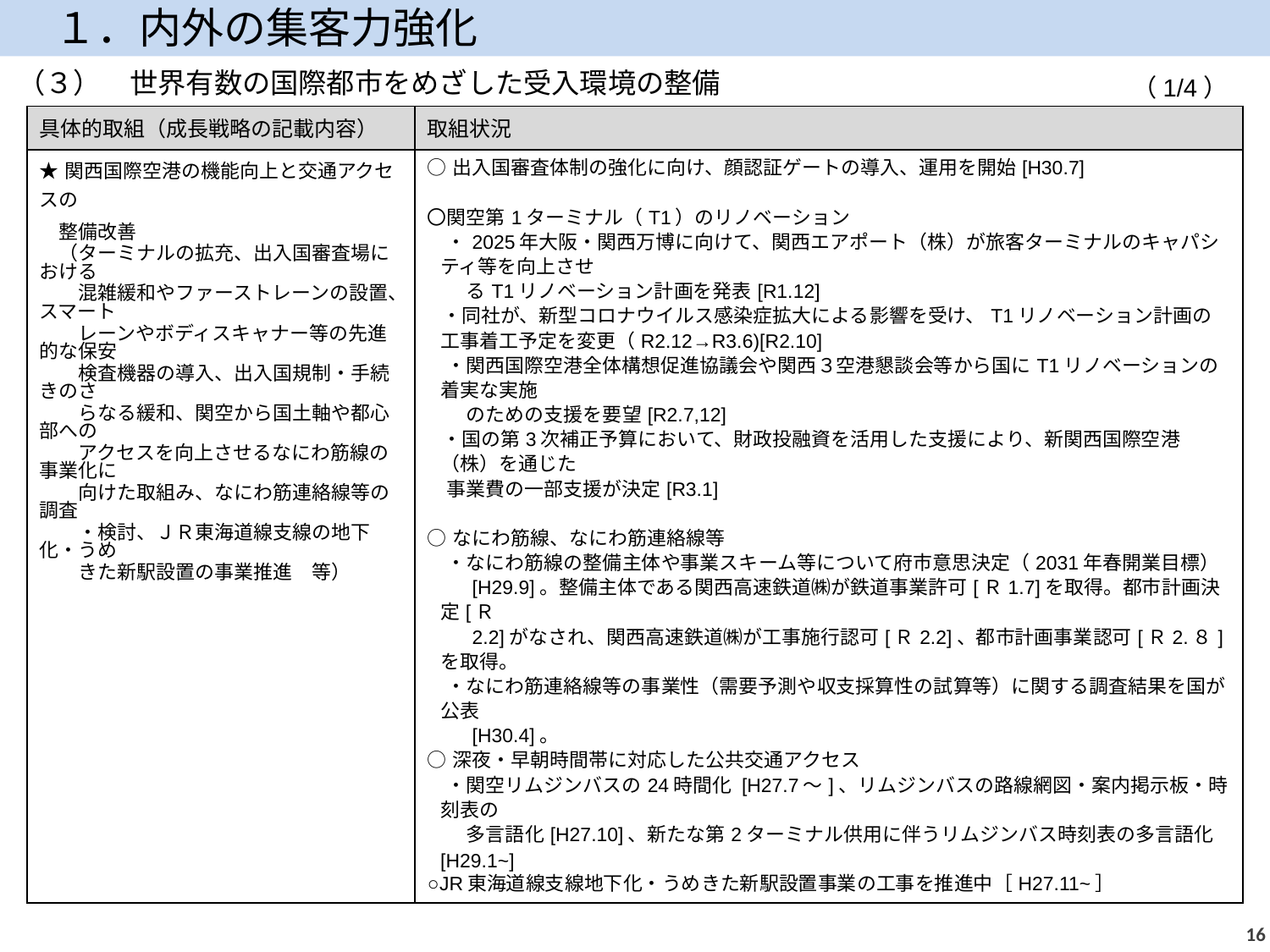

１．内外の集客力強化
（３）　世界有数の国際都市をめざした受入環境の整備
（1/4）
| 具体的取組（成長戦略の記載内容） | 取組状況 |
| --- | --- |
| ★関西国際空港の機能向上と交通アクセスの 整備改善 　（ターミナルの拡充、出入国審査場における 　　混雑緩和やファーストレーンの設置、スマート　　 　　レーンやボディスキャナー等の先進的な保安 　　検査機器の導入、出入国規制・手続きのさ 　　らなる緩和、関空から国土軸や都心部への 　　アクセスを向上させるなにわ筋線の事業化に　 　　向けた取組み、なにわ筋連絡線等の調査 　　・検討、ＪＲ東海道線支線の地下化・うめ 　　きた新駅設置の事業推進　等） | ○出入国審査体制の強化に向け、顔認証ゲートの導入、運用を開始[H30.7] 〇関空第1ターミナル（T1）のリノベーション 　・2025年大阪・関西万博に向けて、関西エアポート（株）が旅客ターミナルのキャパシティ等を向上させ 　　るT1リノベーション計画を発表[R1.12] ・同社が、新型コロナウイルス感染症拡大による影響を受け、T1リノベーション計画の工事着工予定を変更（R2.12→R3.6)[R2.10] 　・関西国際空港全体構想促進協議会や関西３空港懇談会等から国にT1リノベーションの着実な実施 　　のための支援を要望[R2.7,12]　 ・国の第3次補正予算において、財政投融資を活用した支援により、新関西国際空港（株）を通じた 事業費の一部支援が決定[R3.1] ○なにわ筋線、なにわ筋連絡線等 　・なにわ筋線の整備主体や事業スキーム等について府市意思決定（2031年春開業目標） 　　[H29.9]。整備主体である関西高速鉄道㈱が鉄道事業許可[Ｒ1.7]を取得。都市計画決定[Ｒ 　　2.2]がなされ、関西高速鉄道㈱が工事施行認可[Ｒ2.2]、都市計画事業認可[Ｒ2.８]を取得。 　・なにわ筋連絡線等の事業性（需要予測や収支採算性の試算等）に関する調査結果を国が公表 　　[H30.4]。 ○深夜・早朝時間帯に対応した公共交通アクセス 　・関空リムジンバスの24時間化 [H27.7～]、リムジンバスの路線網図・案内掲示板・時刻表の 　　多言語化[H27.10]、新たな第2ターミナル供用に伴うリムジンバス時刻表の多言語化[H29.1~] ○JR東海道線支線地下化・うめきた新駅設置事業の工事を推進中［H27.11~］ |
16